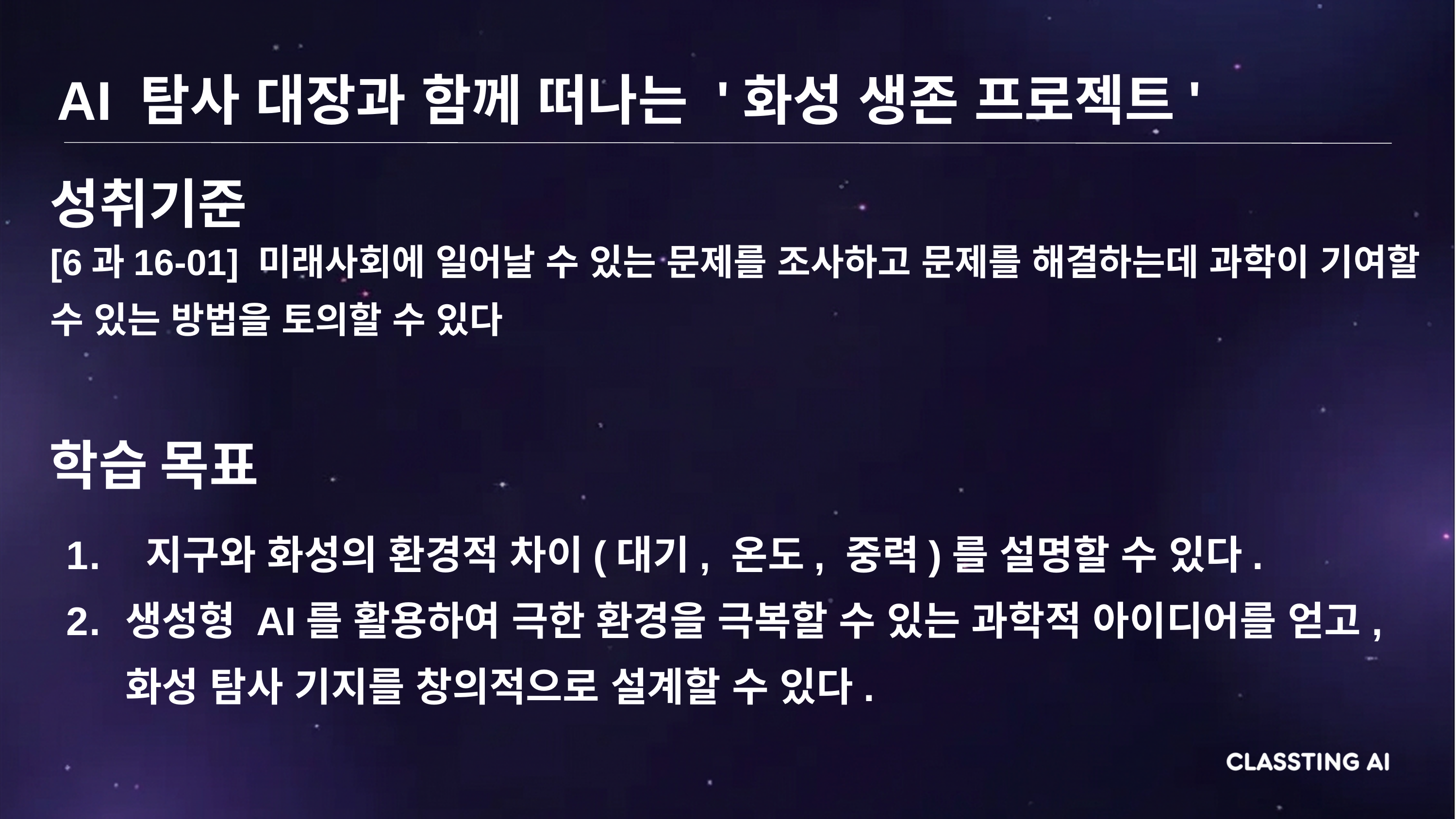

AI 탐사 대장과 함께 떠나는 '화성 생존 프로젝트'

성취기준
[6과16-01] 미래사회에 일어날 수 있는 문제를 조사하고 문제를 해결하는데 과학이 기여할 수 있는 방법을 토의할 수 있다
학습 목표
 지구와 화성의 환경적 차이(대기, 온도, 중력)를 설명할 수 있다.
생성형 AI를 활용하여 극한 환경을 극복할 수 있는 과학적 아이디어를 얻고, 화성 탐사 기지를 창의적으로 설계할 수 있다.